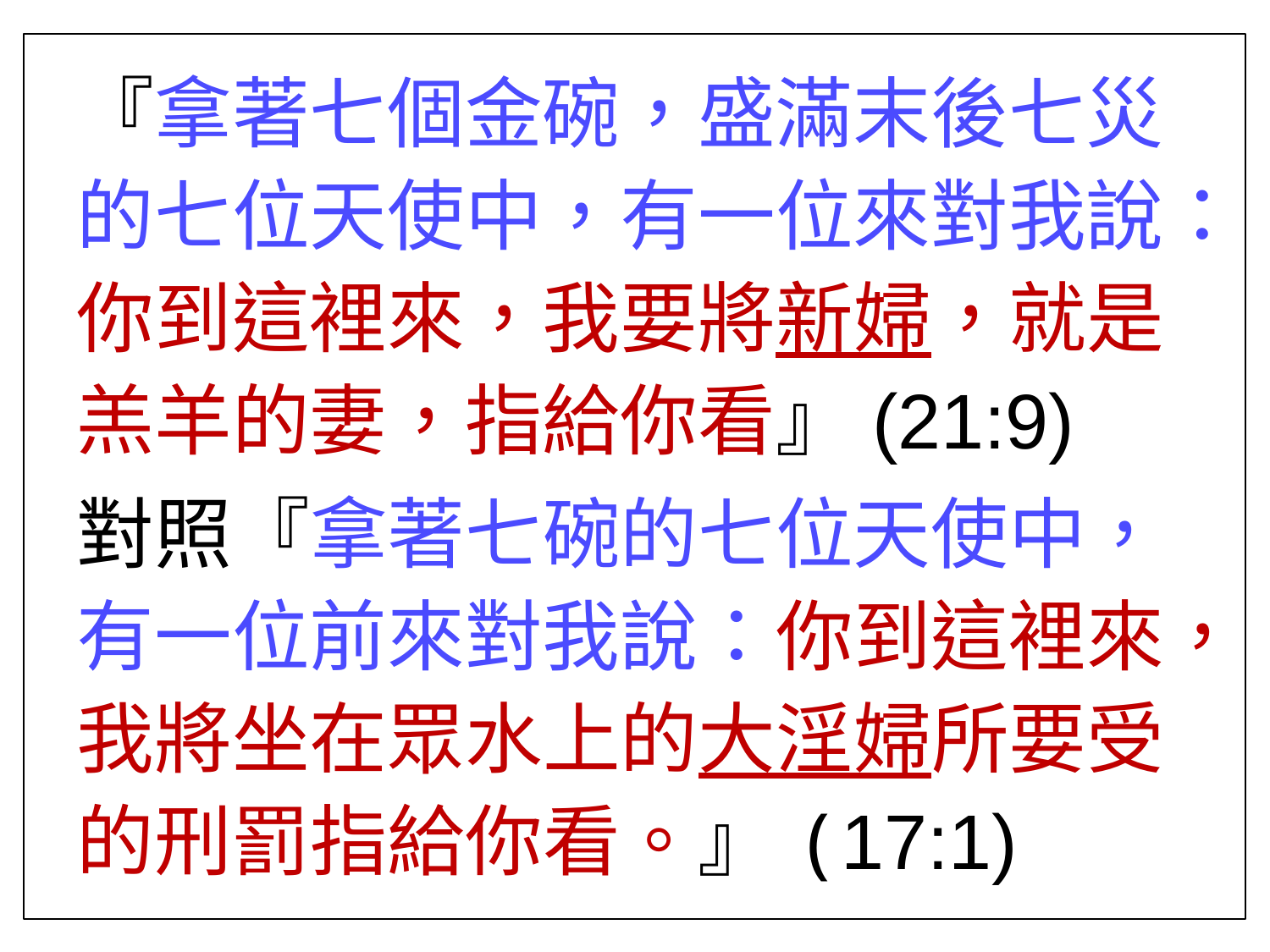

『拿著七個金碗，盛滿末後七災的七位天使中，有一位來對我說：你到這裡來，我要將新婦，就是羔羊的妻，指給你看』(21:9)
對照『拿著七碗的七位天使中，有一位前來對我說：你到這裡來，我將坐在眾水上的大淫婦所要受的刑罰指給你看。』(17:1)